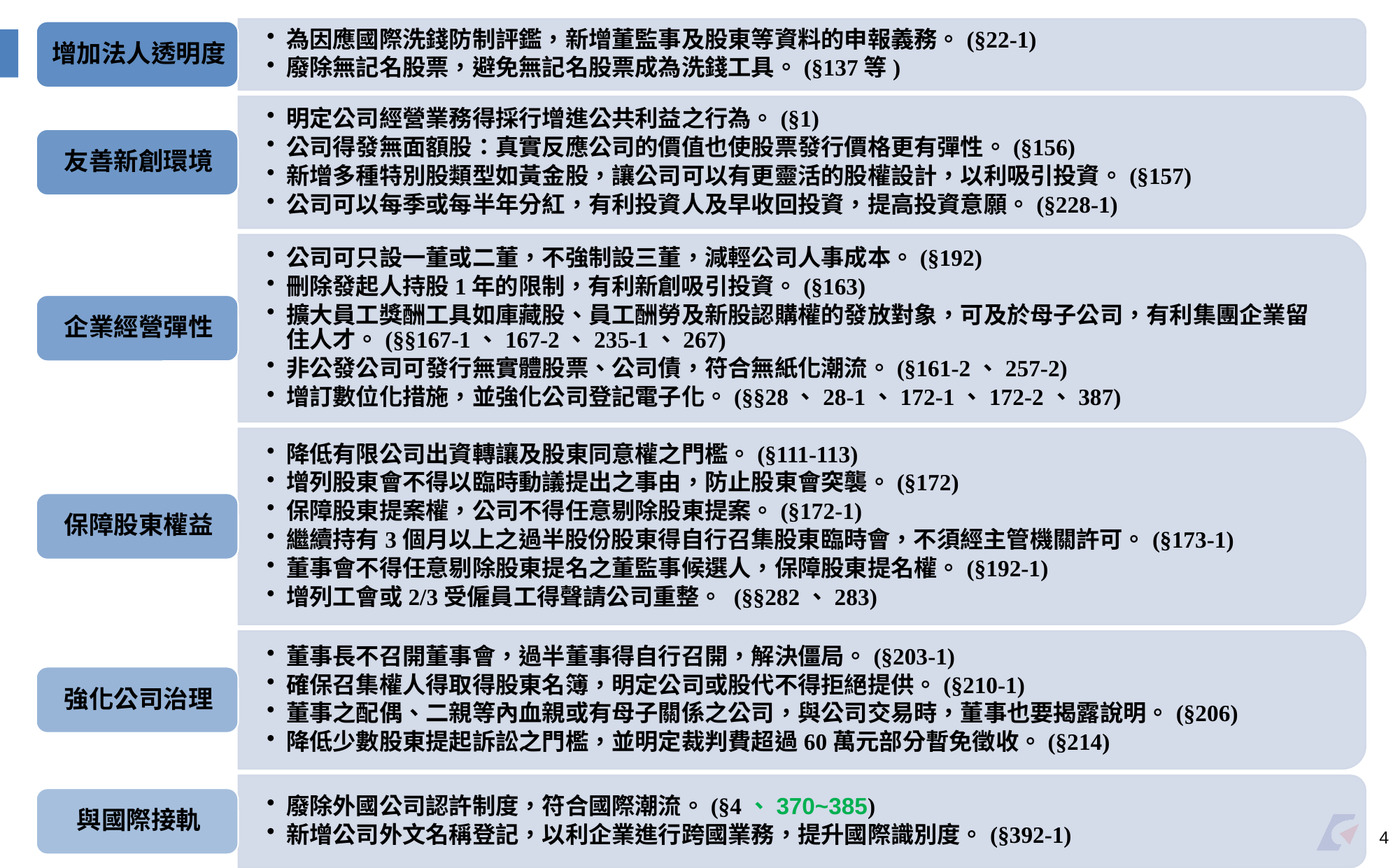

為因應國際洗錢防制評鑑，新增董監事及股東等資料的申報義務。(§22-1)
廢除無記名股票，避免無記名股票成為洗錢工具。(§137等)
增加法人透明度
明定公司經營業務得採行增進公共利益之行為。(§1)
公司得發無面額股：真實反應公司的價值也使股票發行價格更有彈性。(§156)
新增多種特別股類型如黃金股，讓公司可以有更靈活的股權設計，以利吸引投資。(§157)
公司可以每季或每半年分紅，有利投資人及早收回投資，提高投資意願。(§228-1)
友善新創環境
公司可只設一董或二董，不強制設三董，減輕公司人事成本。(§192)
刪除發起人持股1年的限制，有利新創吸引投資。(§163)
擴大員工獎酬工具如庫藏股、員工酬勞及新股認購權的發放對象，可及於母子公司，有利集團企業留住人才。(§§167-1、167-2、235-1、267)
非公發公司可發行無實體股票、公司債，符合無紙化潮流。(§161-2、257-2)
增訂數位化措施，並強化公司登記電子化。(§§28、28-1、172-1、172-2、387)
企業經營彈性
降低有限公司出資轉讓及股東同意權之門檻。(§111-113)
增列股東會不得以臨時動議提出之事由，防止股東會突襲。(§172)
保障股東提案權，公司不得任意剔除股東提案。(§172-1)
繼續持有3個月以上之過半股份股東得自行召集股東臨時會，不須經主管機關許可。(§173-1)
董事會不得任意剔除股東提名之董監事候選人，保障股東提名權。(§192-1)
增列工會或2/3受僱員工得聲請公司重整。 (§§282、283)
保障股東權益
董事長不召開董事會，過半董事得自行召開，解決僵局。(§203-1)
確保召集權人得取得股東名簿，明定公司或股代不得拒絕提供。(§210-1)
董事之配偶、二親等內血親或有母子關係之公司，與公司交易時，董事也要揭露說明。(§206)
降低少數股東提起訴訟之門檻，並明定裁判費超過60萬元部分暫免徵收。(§214)
強化公司治理
廢除外國公司認許制度，符合國際潮流。(§4、370~385)
新增公司外文名稱登記，以利企業進行跨國業務，提升國際識別度。(§392-1)
與國際接軌
4